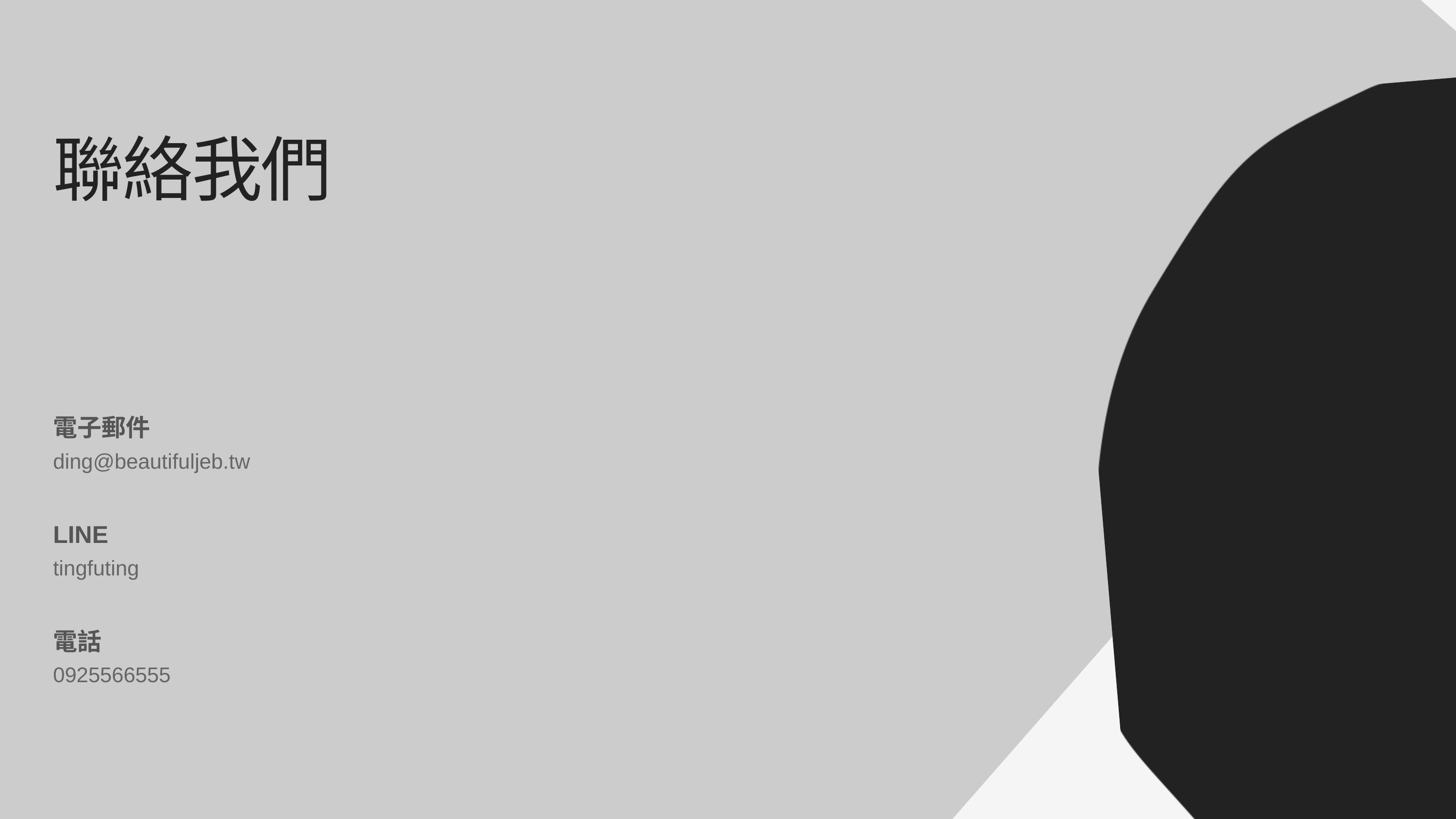

聯絡我們
電子郵件
ding@beautifuljeb.tw
LINE
tingfuting
電話
0925566555